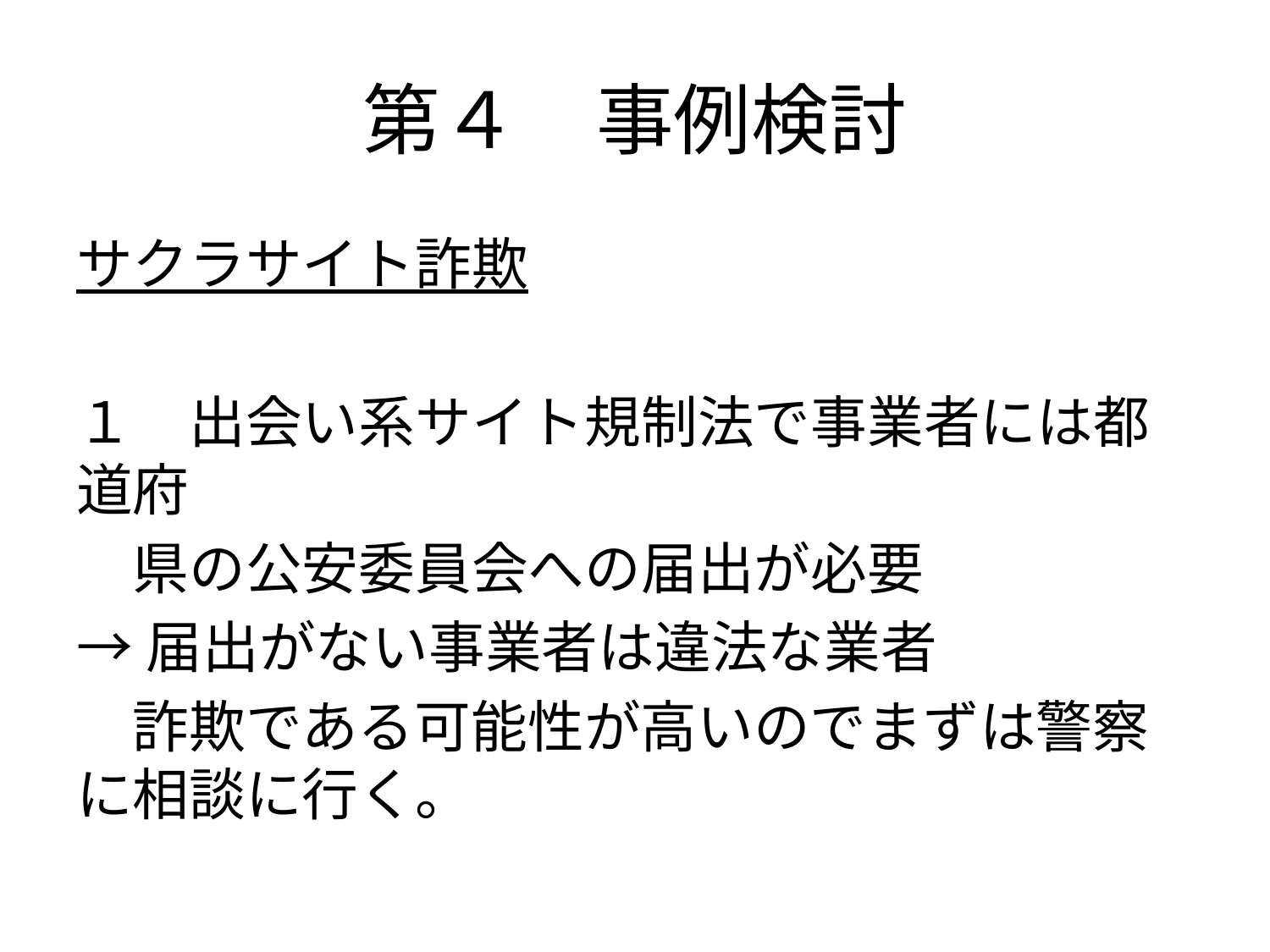

# 第４　事例検討
サクラサイト詐欺

１　出会い系サイト規制法で事業者には都道府
　県の公安委員会への届出が必要
→届出がない事業者は違法な業者
　詐欺である可能性が高いのでまずは警察に相談に行く。